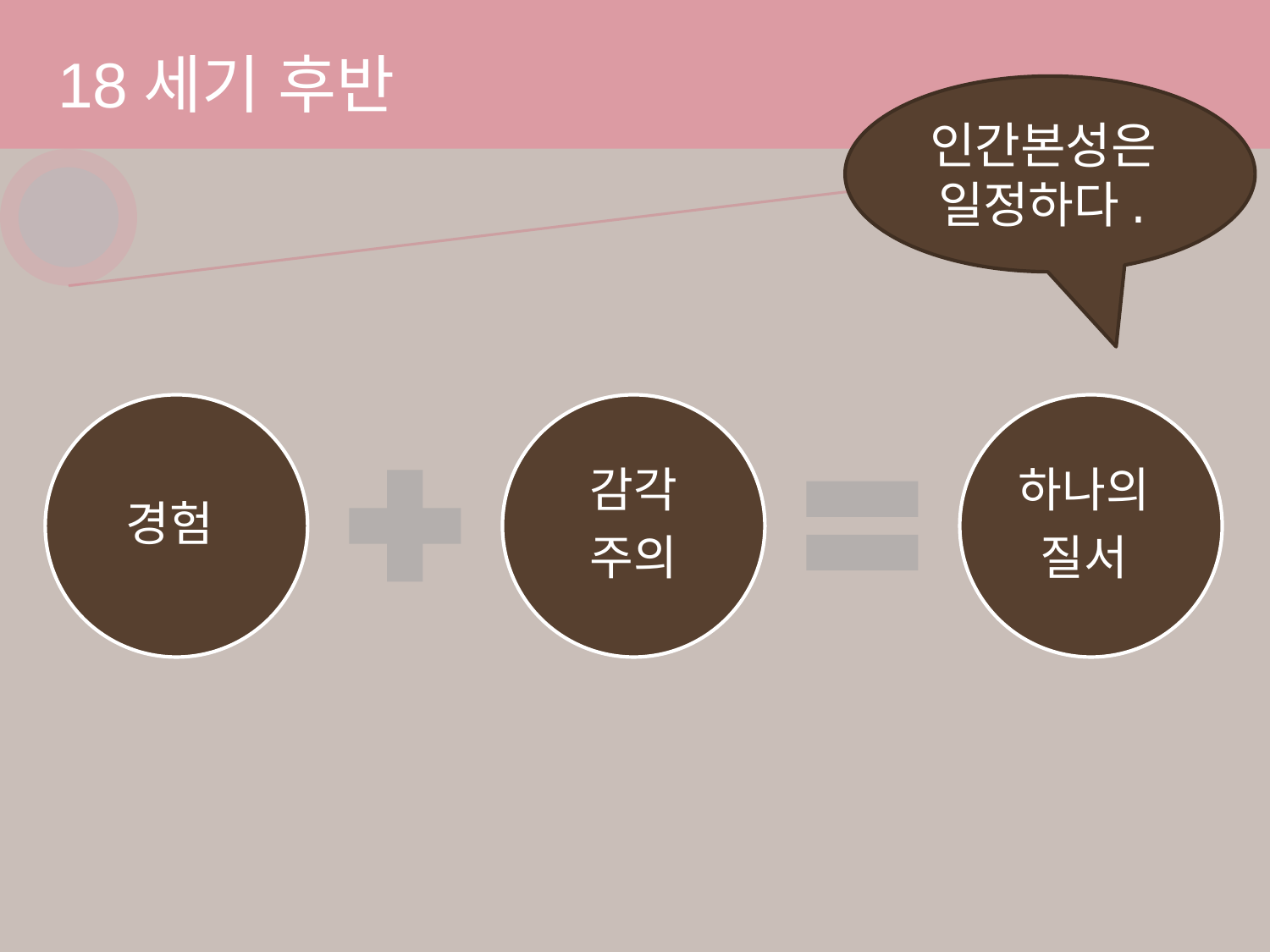

# 18세기 후반
인간본성은
일정하다.
경험

감각
주의

하나의
질서